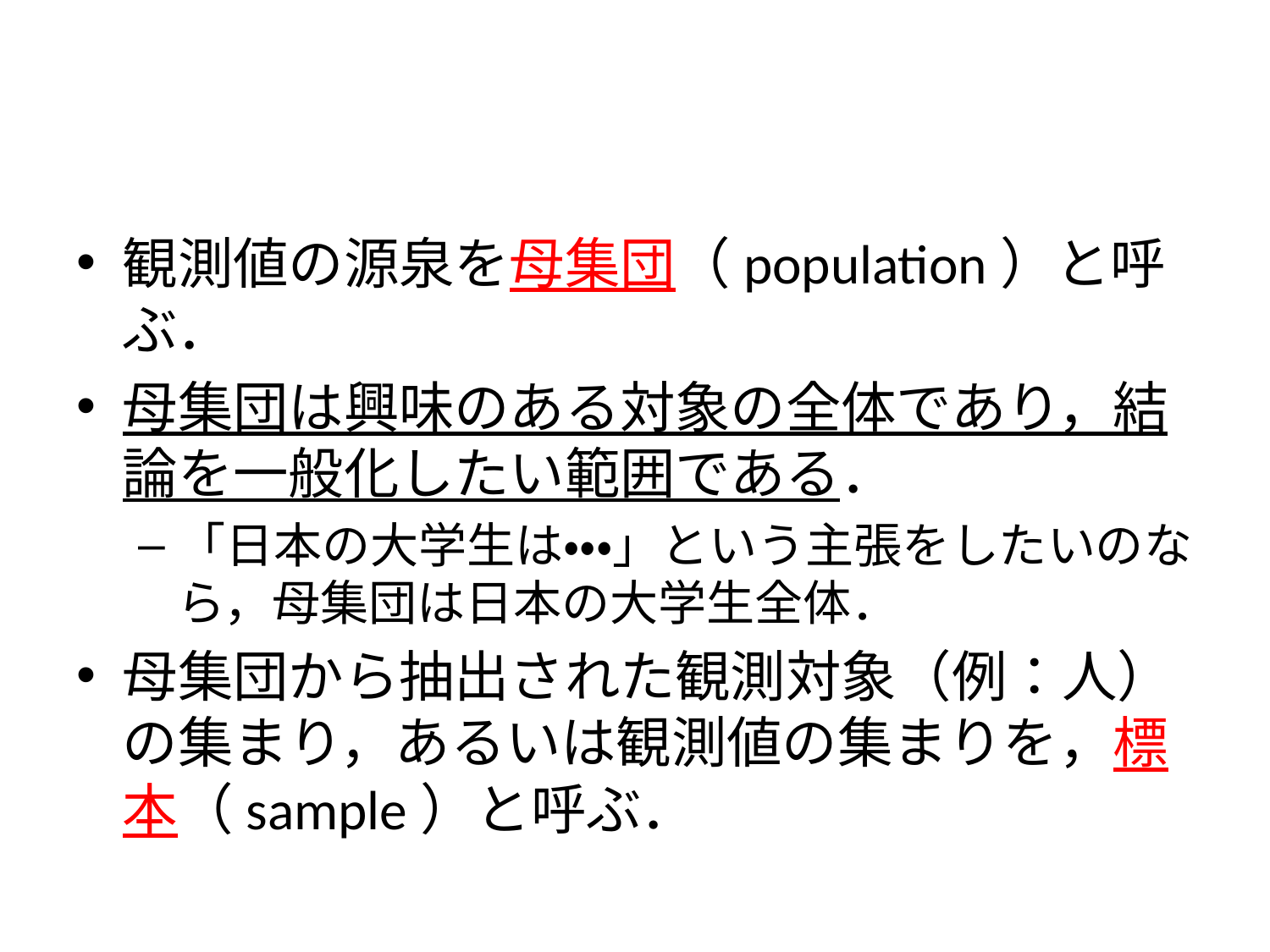

#
観測値の源泉を母集団（population）と呼ぶ．
母集団は興味のある対象の全体であり，結論を一般化したい範囲である．
「日本の大学生は・・・」という主張をしたいのなら，母集団は日本の大学生全体．
母集団から抽出された観測対象（例：人）の集まり，あるいは観測値の集まりを，標本（sample）と呼ぶ．